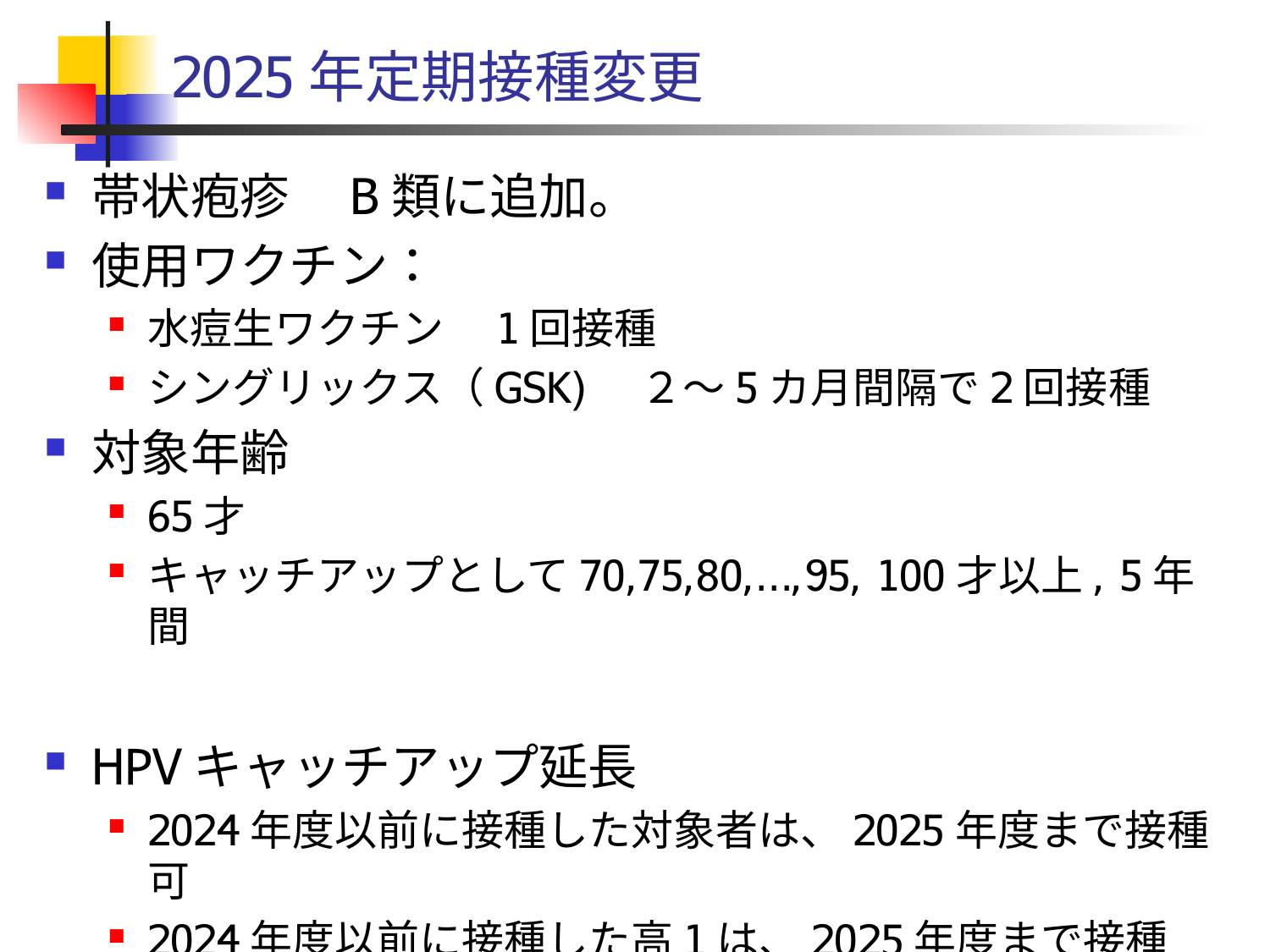

# 2025年定期接種変更
帯状疱疹　B類に追加。
使用ワクチン：
水痘生ワクチン　1回接種
シングリックス（GSK)　２～5カ月間隔で2回接種
対象年齢
65才
キャッチアップとして70,75,80,...,95, 100才以上, 5年間

HPVキャッチアップ延長
2024年度以前に接種した対象者は、2025年度まで接種可
2024年度以前に接種した高1は、2025年度まで接種可。